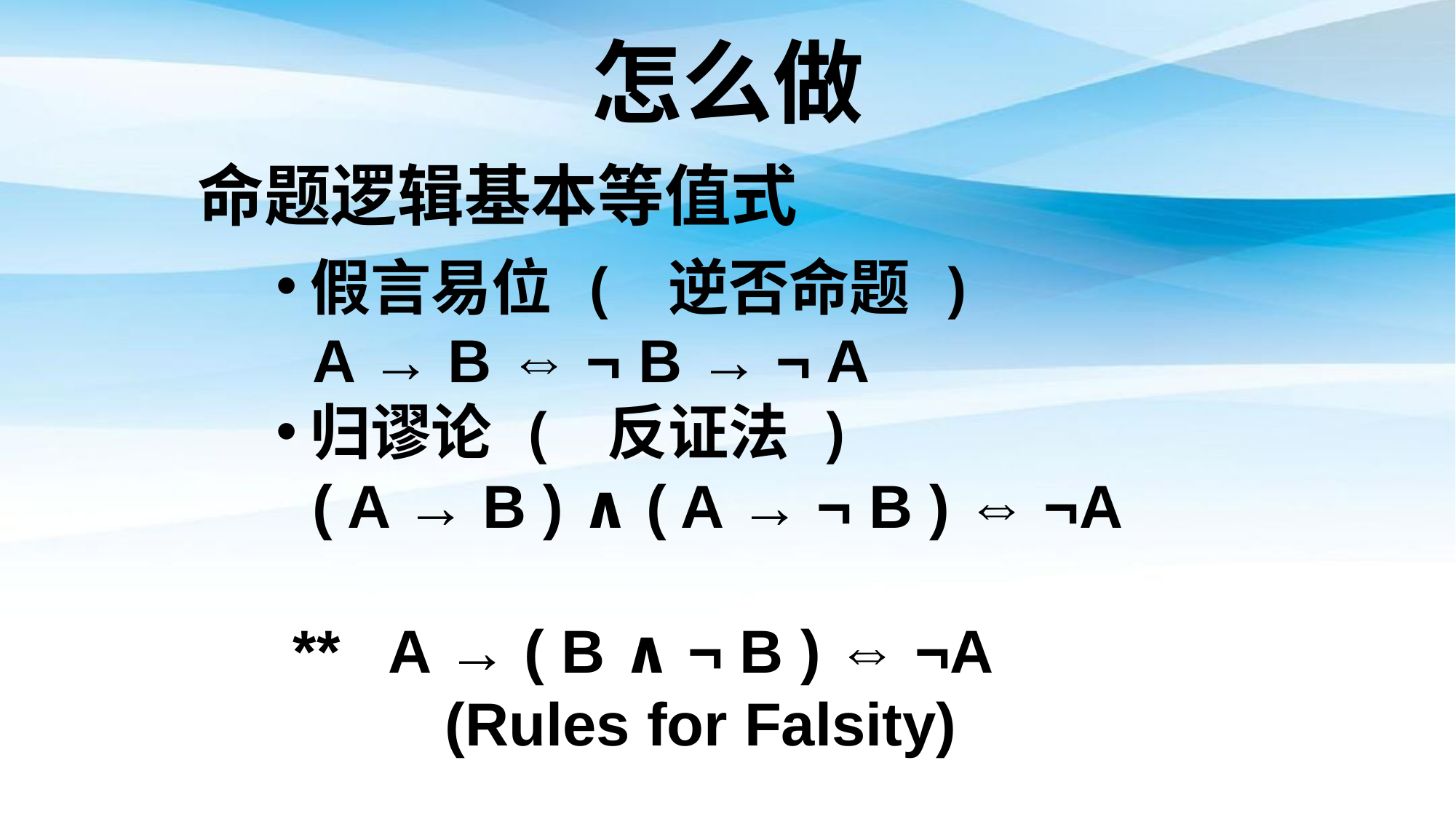

怎么做
命题逻辑基本等值式
假言易位 ( 逆否命题 )
 A → B ⇔ ¬ B → ¬ A
归谬论 ( 反证法 )
 ( A → B ) ∧ ( A → ¬ B ) ⇔ ¬A

 **   A → ( B ∧ ¬ B ) ⇔ ¬A
          (Rules for Falsity)